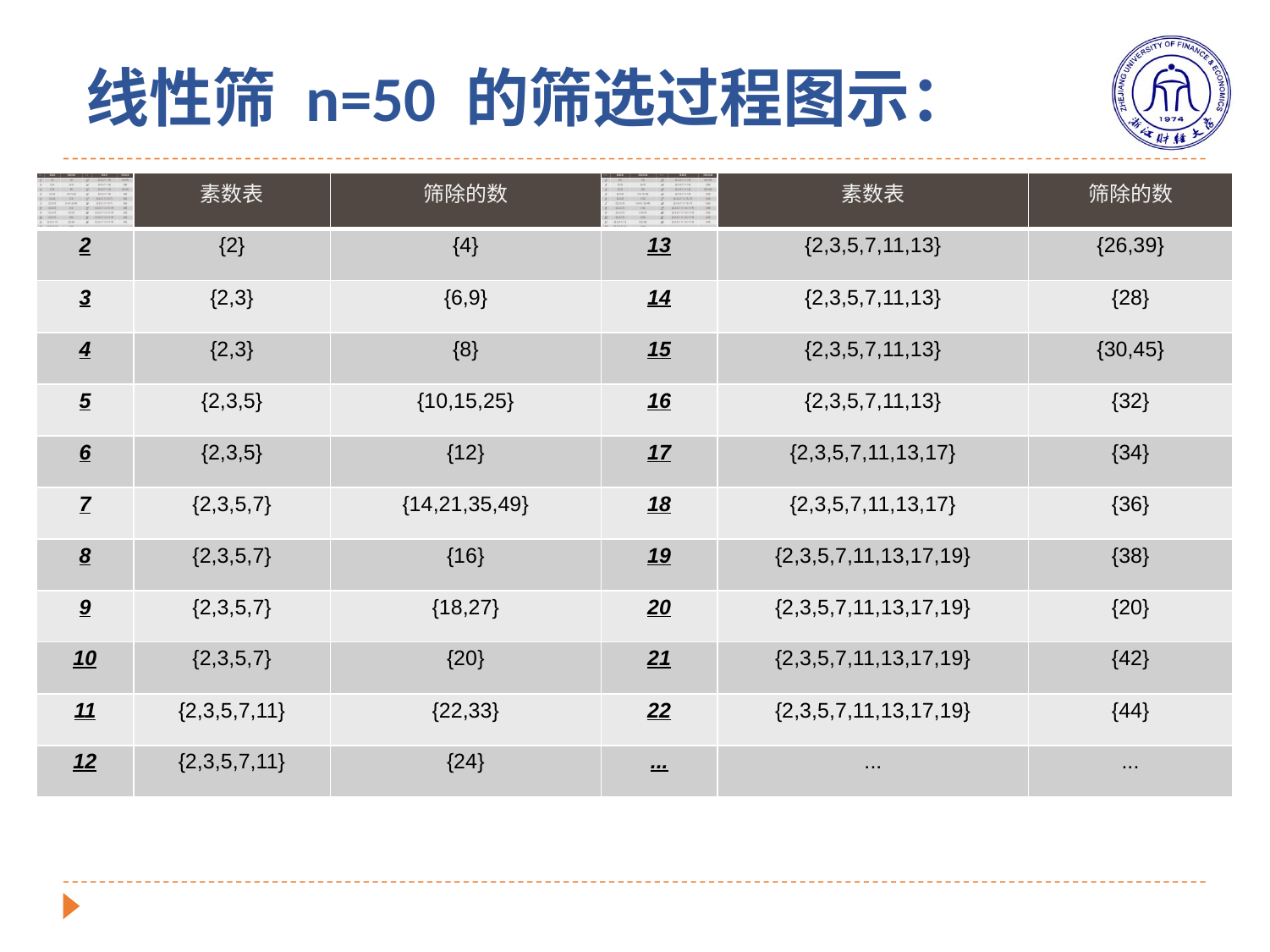

17
线性筛 n=50 的筛选过程图示：
|  | 素数表 | 筛除的数 |  | 素数表 | 筛除的数 |
| --- | --- | --- | --- | --- | --- |
| 2 | {2} | {4} | 13 | {2,3,5,7,11,13} | {26,39} |
| 3 | {2,3} | {6,9} | 14 | {2,3,5,7,11,13} | {28} |
| 4 | {2,3} | {8} | 15 | {2,3,5,7,11,13} | {30,45} |
| 5 | {2,3,5} | {10,15,25} | 16 | {2,3,5,7,11,13} | {32} |
| 6 | {2,3,5} | {12} | 17 | {2,3,5,7,11,13,17} | {34} |
| 7 | {2,3,5,7} | {14,21,35,49} | 18 | {2,3,5,7,11,13,17} | {36} |
| 8 | {2,3,5,7} | {16} | 19 | {2,3,5,7,11,13,17,19} | {38} |
| 9 | {2,3,5,7} | {18,27} | 20 | {2,3,5,7,11,13,17,19} | {20} |
| 10 | {2,3,5,7} | {20} | 21 | {2,3,5,7,11,13,17,19} | {42} |
| 11 | {2,3,5,7,11} | {22,33} | 22 | {2,3,5,7,11,13,17,19} | {44} |
| 12 | {2,3,5,7,11} | {24} | ... | ... | ... |